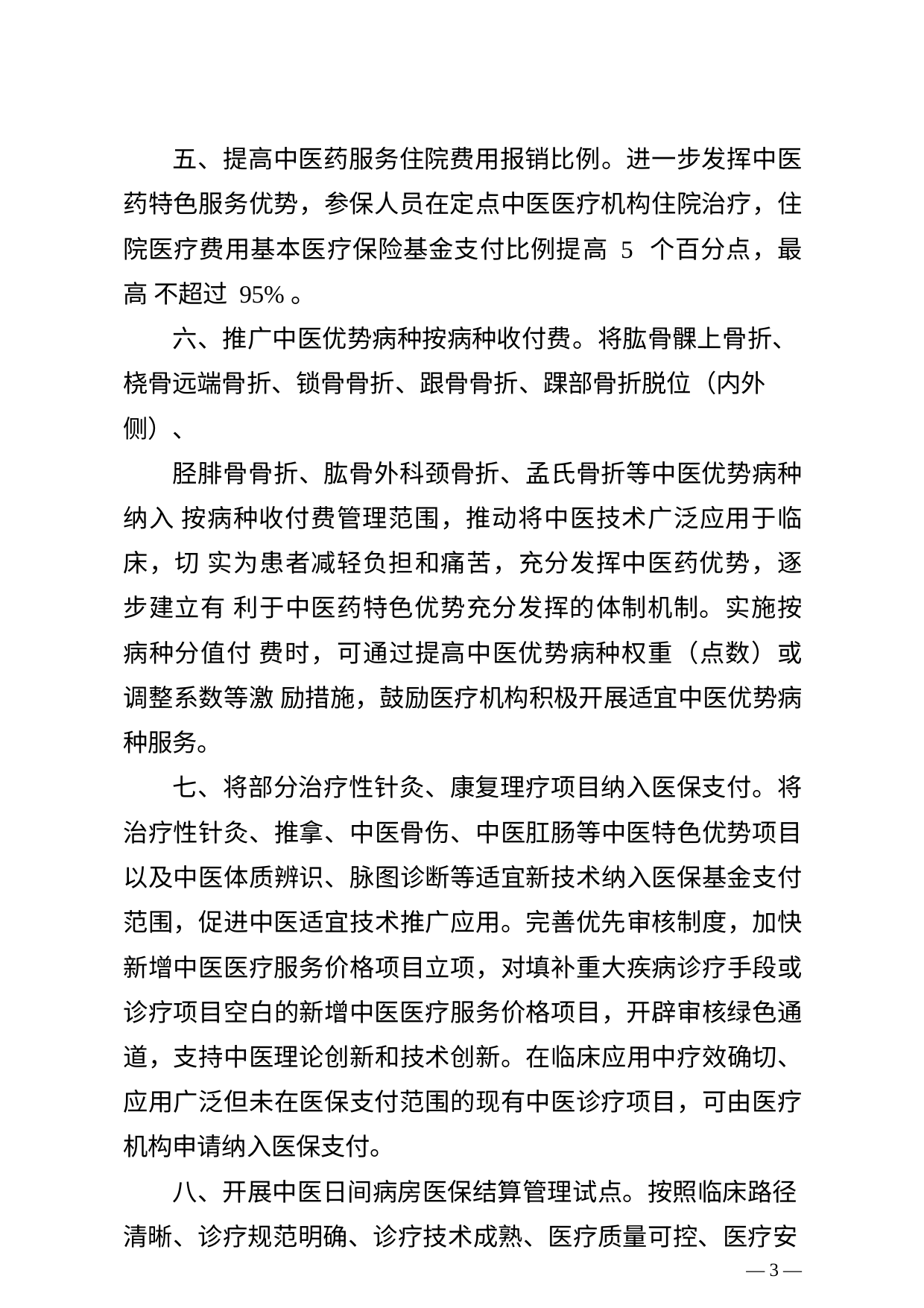

五、提高中医药服务住院费用报销比例。进一步发挥中医 药特色服务优势，参保人员在定点中医医疗机构住院治疗，住 院医疗费用基本医疗保险基金支付比例提高 5 个百分点，最高 不超过 95%。
六、推广中医优势病种按病种收付费。将肱骨髁上骨折、 桡骨远端骨折、锁骨骨折、跟骨骨折、踝部骨折脱位（内外侧）、
胫腓骨骨折、肱骨外科颈骨折、孟氏骨折等中医优势病种纳入 按病种收付费管理范围，推动将中医技术广泛应用于临床，切 实为患者减轻负担和痛苦，充分发挥中医药优势，逐步建立有 利于中医药特色优势充分发挥的体制机制。实施按病种分值付 费时，可通过提高中医优势病种权重（点数）或调整系数等激 励措施，鼓励医疗机构积极开展适宜中医优势病种服务。
七、将部分治疗性针灸、康复理疗项目纳入医保支付。将 治疗性针灸、推拿、中医骨伤、中医肛肠等中医特色优势项目 以及中医体质辨识、脉图诊断等适宜新技术纳入医保基金支付 范围，促进中医适宜技术推广应用。完善优先审核制度，加快 新增中医医疗服务价格项目立项，对填补重大疾病诊疗手段或 诊疗项目空白的新增中医医疗服务价格项目，开辟审核绿色通 道，支持中医理论创新和技术创新。在临床应用中疗效确切、 应用广泛但未在医保支付范围的现有中医诊疗项目，可由医疗 机构申请纳入医保支付。
八、开展中医日间病房医保结算管理试点。按照临床路径 清晰、诊疗规范明确、诊疗技术成熟、医疗质量可控、医疗安
— 3 —